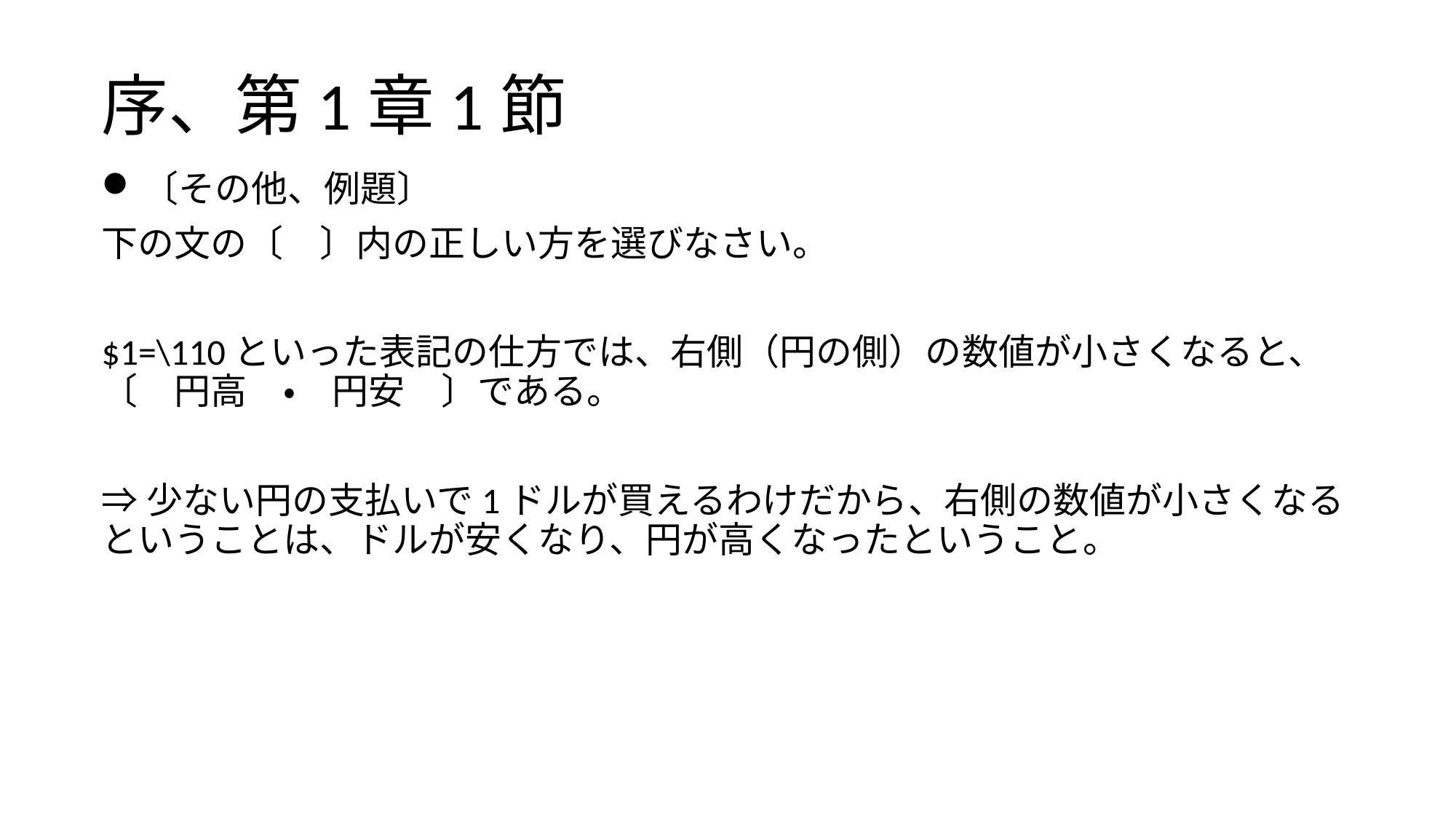

# 序、第1章1節
〔その他、例題〕
下の文の〔　〕内の正しい方を選びなさい。

$1=\110といった表記の仕方では、右側（円の側）の数値が小さくなると、〔　円高　・　円安　〕である。

⇒少ない円の支払いで1ドルが買えるわけだから、右側の数値が小さくなるということは、ドルが安くなり、円が高くなったということ。